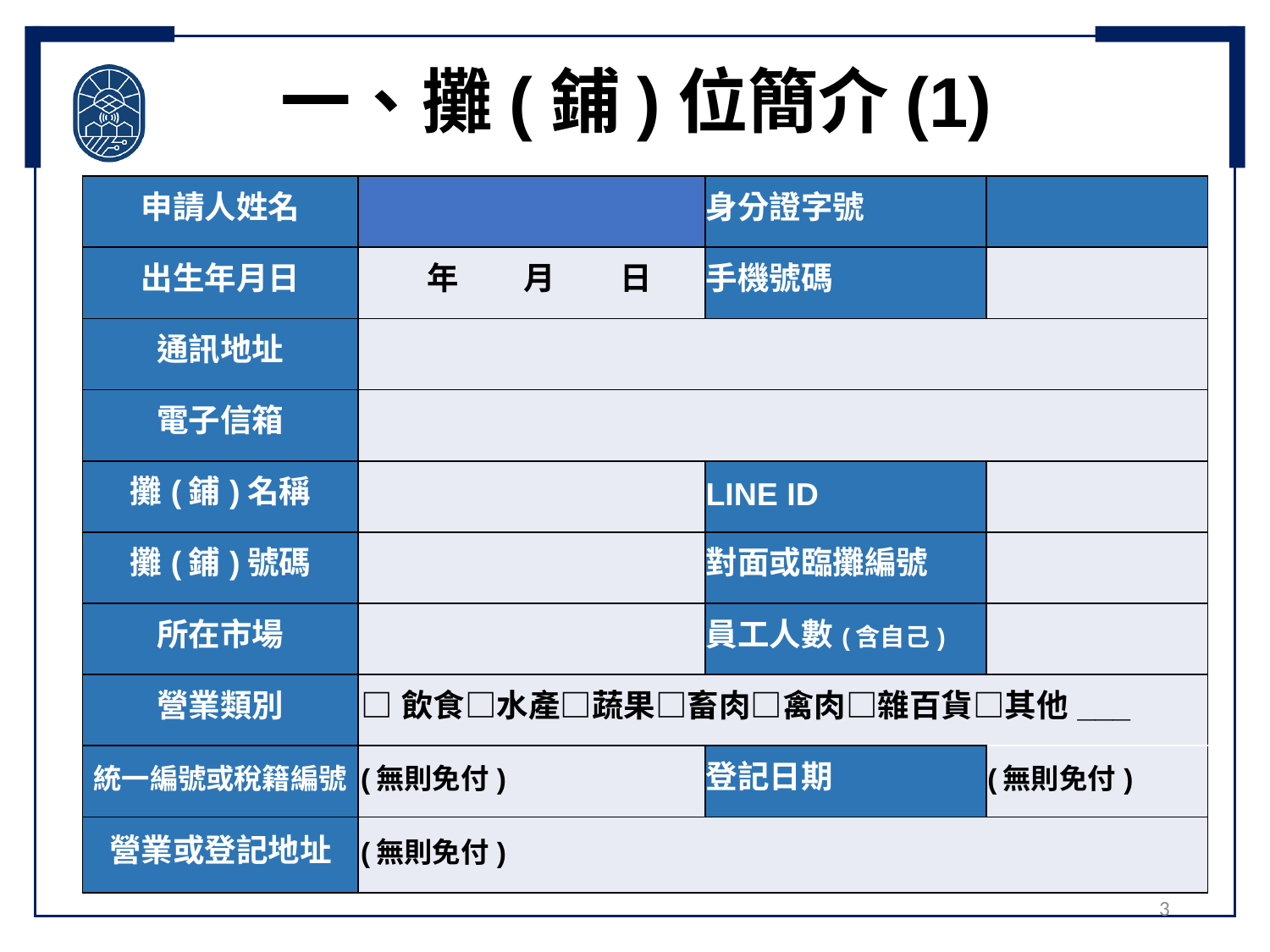

一、攤(鋪)位簡介(1)
| 申請人姓名 |  | 身分證字號 |  |
| --- | --- | --- | --- |
| 出生年月日 | 年 月 日 | 手機號碼 |  |
| 通訊地址 |  |  |  |
| 電子信箱 |  |  |  |
| 攤(鋪)名稱 |  | LINE ID |  |
| 攤(鋪)號碼 |  | 對面或臨攤編號 |  |
| 所在市場 |  | 員工人數(含自己) |  |
| 營業類別 | □飲食□水產□蔬果□畜肉□禽肉□雜百貨□其他\_\_\_ |  |  |
| 統一編號或稅籍編號 | (無則免付) | 登記日期 | (無則免付) |
| 營業或登記地址 | (無則免付) |  |  |
3